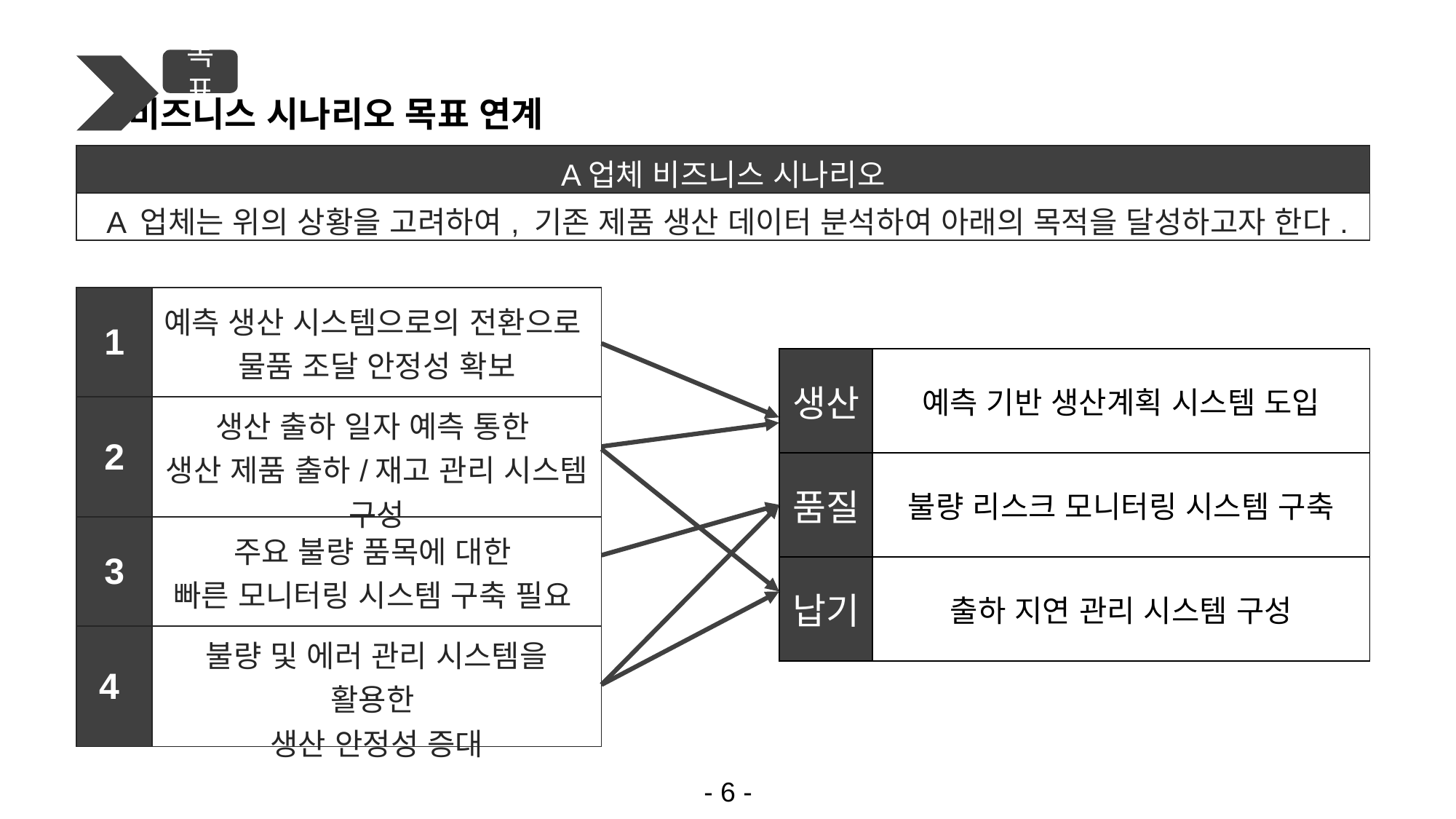

비즈니스 시나리오 목표 연계

목표
| A업체 비즈니스 시나리오 |
| --- |
| A 업체는 위의 상황을 고려하여, 기존 제품 생산 데이터 분석하여 아래의 목적을 달성하고자 한다. |
| 1 | 예측 생산 시스템으로의 전환으로 물품 조달 안정성 확보 |
| --- | --- |
| 2 | 생산 출하 일자 예측 통한 생산 제품 출하/재고 관리 시스템 구성 |
| 3 | 주요 불량 품목에 대한 빠른 모니터링 시스템 구축 필요 |
| 4 | 불량 및 에러 관리 시스템을 활용한 생산 안정성 증대 |
| 생산 | 예측 기반 생산계획 시스템 도입 |
| --- | --- |
| 품질 | 불량 리스크 모니터링 시스템 구축 |
| 납기 | 출하 지연 관리 시스템 구성 |
- 6 -